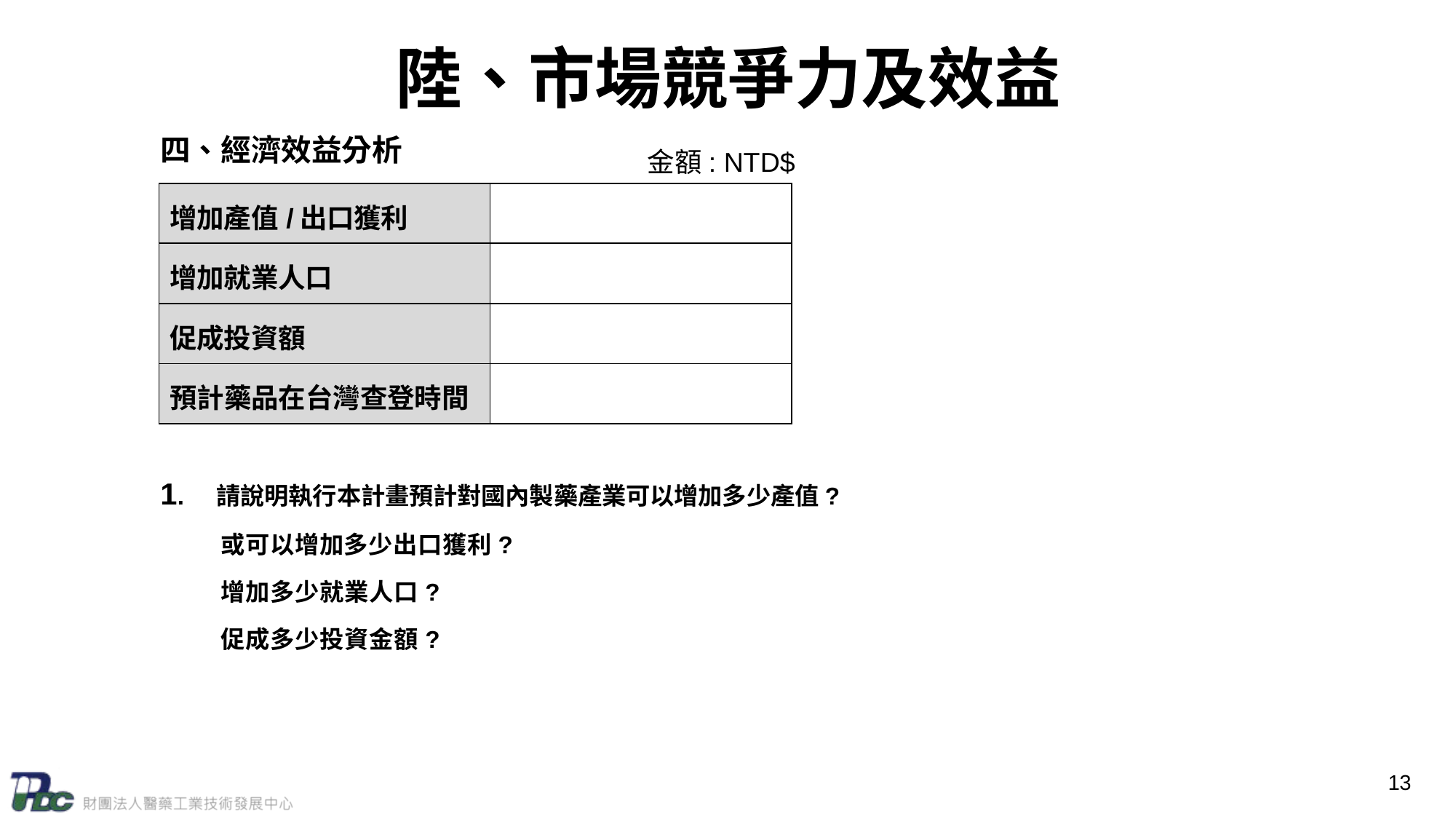

# 陸、市場競爭力及效益
四、經濟效益分析
金額: NTD$
| 增加產值/出口獲利 |  |
| --- | --- |
| 增加就業人口 |  |
| 促成投資額 |  |
| 預計藥品在台灣查登時間 |  |
1.    請說明執行本計畫預計對國內製藥產業可以增加多少產值?
或可以增加多少出口獲利?
增加多少就業人口?
促成多少投資金額?
13